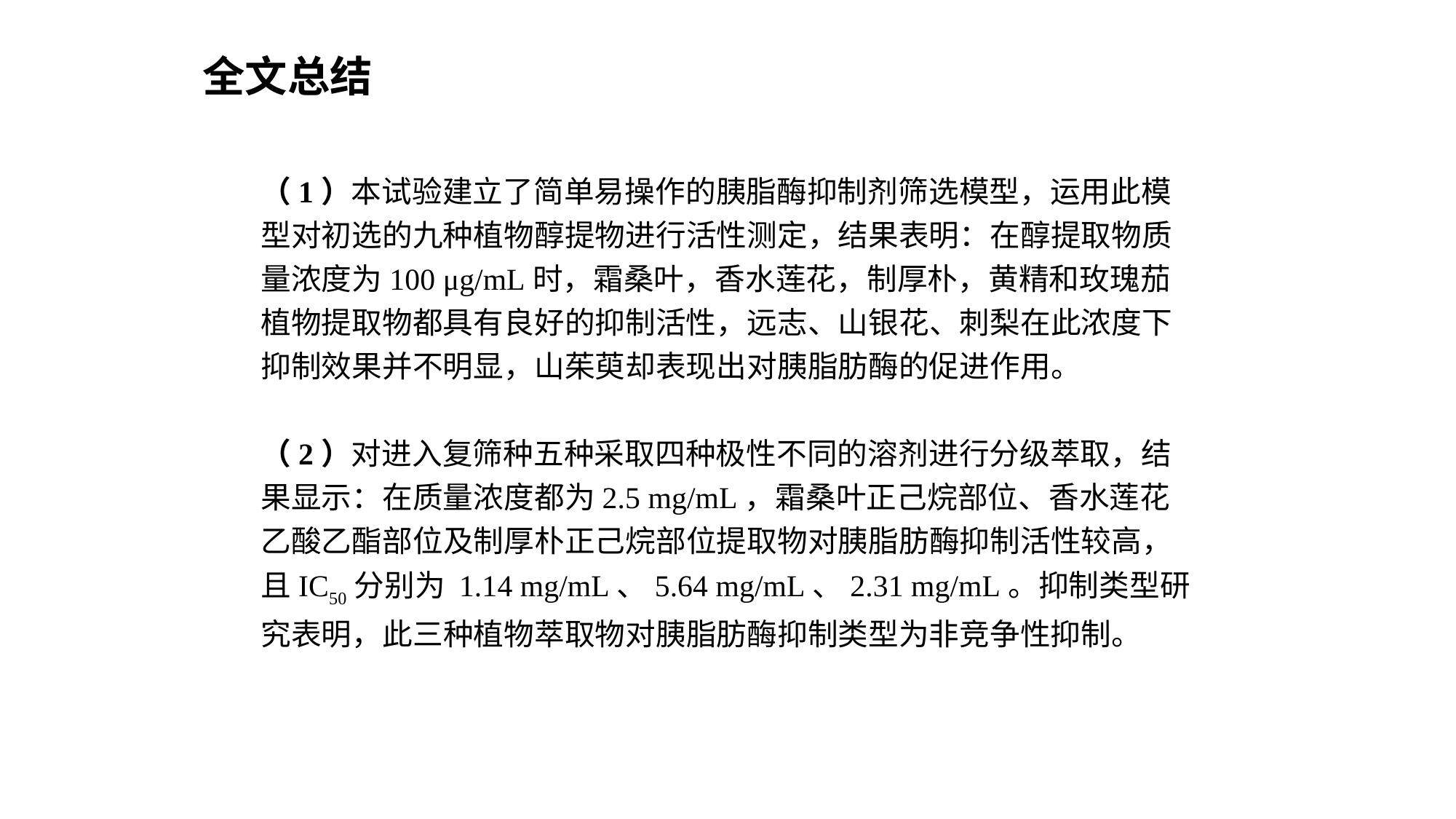

全文总结
（1）本试验建立了简单易操作的胰脂酶抑制剂筛选模型，运用此模型对初选的九种植物醇提物进行活性测定，结果表明：在醇提取物质量浓度为100 μg/mL时，霜桑叶，香水莲花，制厚朴，黄精和玫瑰茄植物提取物都具有良好的抑制活性，远志、山银花、刺梨在此浓度下抑制效果并不明显，山茱萸却表现出对胰脂肪酶的促进作用。

（2）对进入复筛种五种采取四种极性不同的溶剂进行分级萃取，结果显示：在质量浓度都为2.5 mg/mL，霜桑叶正己烷部位、香水莲花乙酸乙酯部位及制厚朴正己烷部位提取物对胰脂肪酶抑制活性较高，且IC50分别为 1.14 mg/mL、5.64 mg/mL、2.31 mg/mL。抑制类型研究表明，此三种植物萃取物对胰脂肪酶抑制类型为非竞争性抑制。